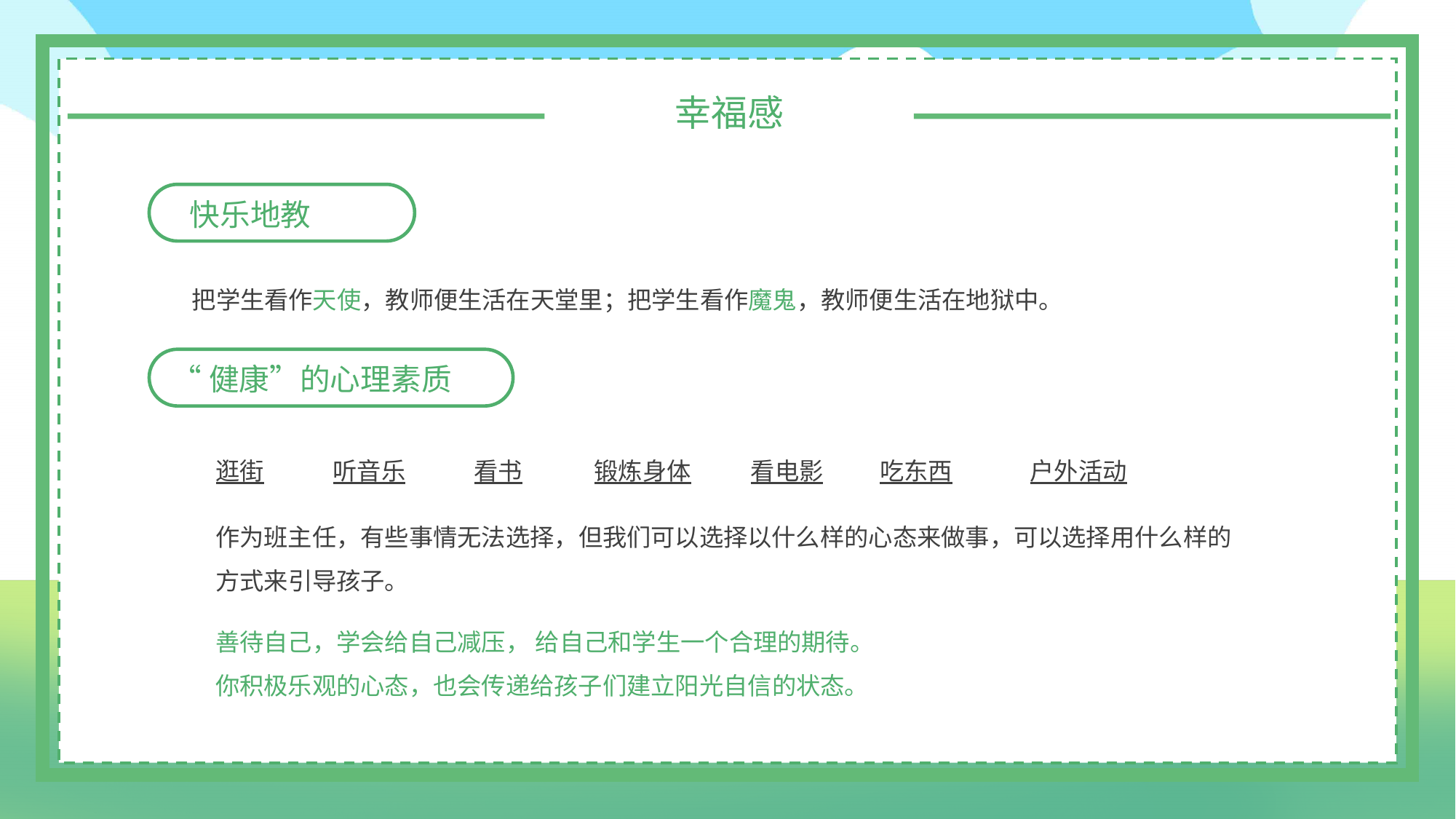

幸福感

快乐地教
把学生看作天使，教师便生活在天堂里；把学生看作魔鬼，教师便生活在地狱中。

“健康”的心理素质
逛街
听音乐
看书
锻炼身体
看电影
吃东西
户外活动
作为班主任，有些事情无法选择，但我们可以选择以什么样的心态来做事，可以选择用什么样的方式来引导孩子。
善待自己，学会给自己减压， 给自己和学生一个合理的期待。
你积极乐观的心态，也会传递给孩子们建立阳光自信的状态。